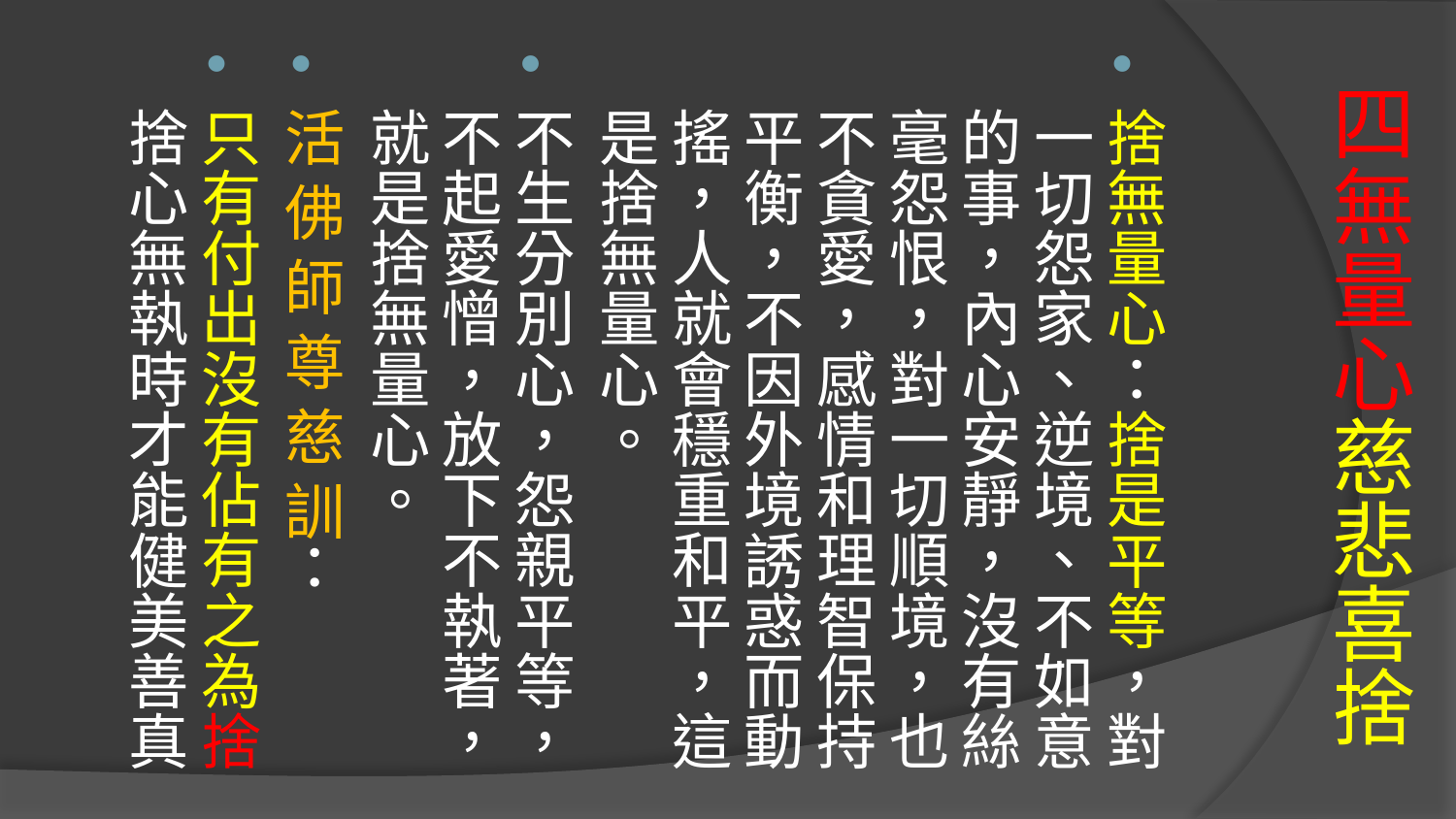

捨無量心：捨是平等，對一切怨家、逆境、不如意的事，內心安靜，沒有絲毫怨恨，對一切順境，也不貪愛，感情和理智保持平衡，不因外境誘惑而動搖，人就會穩重和平，這是捨無量心。
不生分別心，怨親平等，不起愛憎，放下不執著，就是捨無量心。
活 佛 師 尊 慈 訓：
只有付出沒有佔有之為捨 捨心無執時才能健美善真

# 四無量心慈悲喜捨